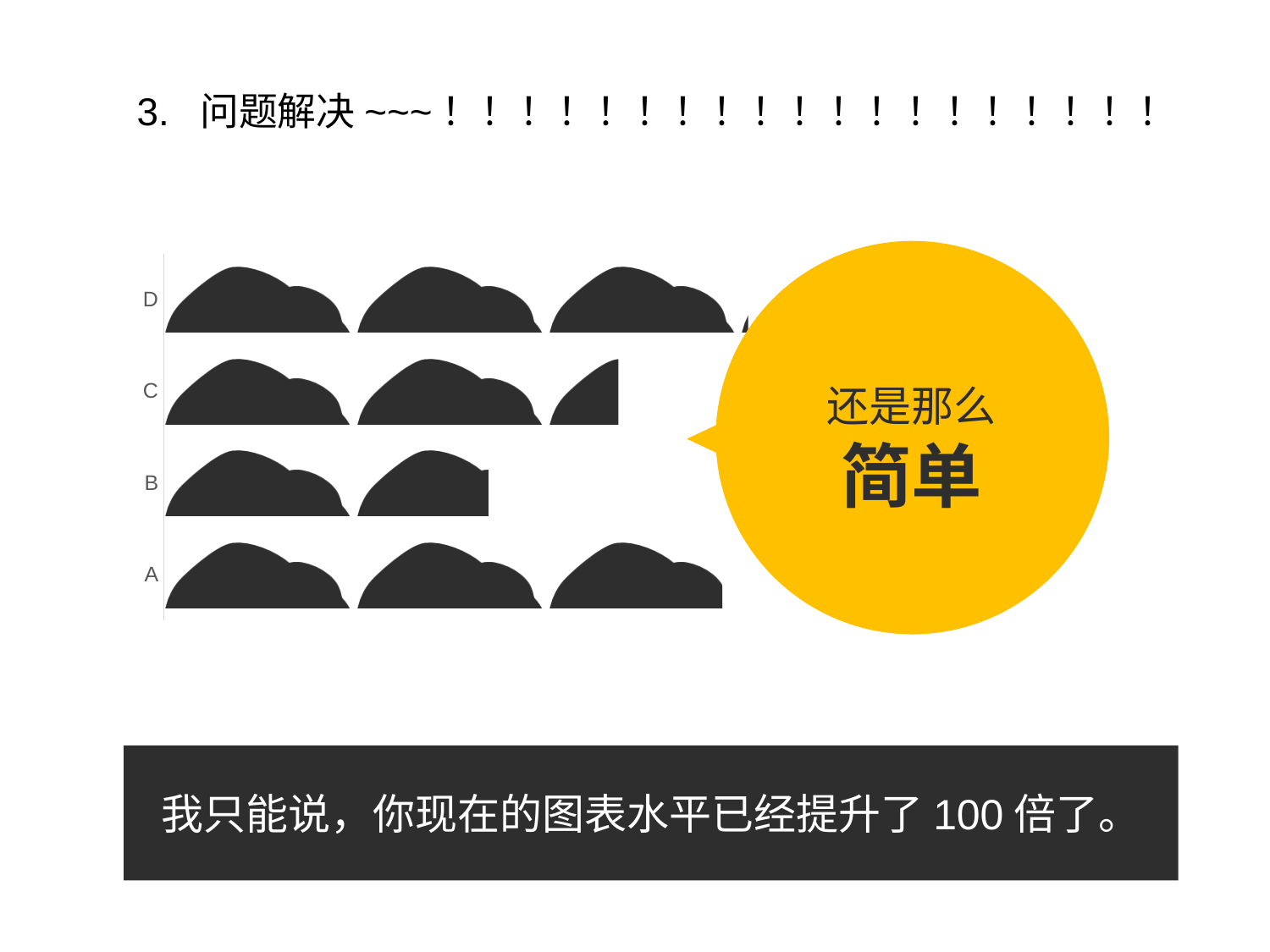

3.  问题解决~~~！！！！！！！！！！！！！！！！！！！

### Chart

| Category | 系列 1 |
|---|---|
| A | 4.3 |
| B | 2.5 |
| C | 3.5 |
| D | 4.5 |
还是那么
简单
我只能说，你现在的图表水平已经提升了100倍了。